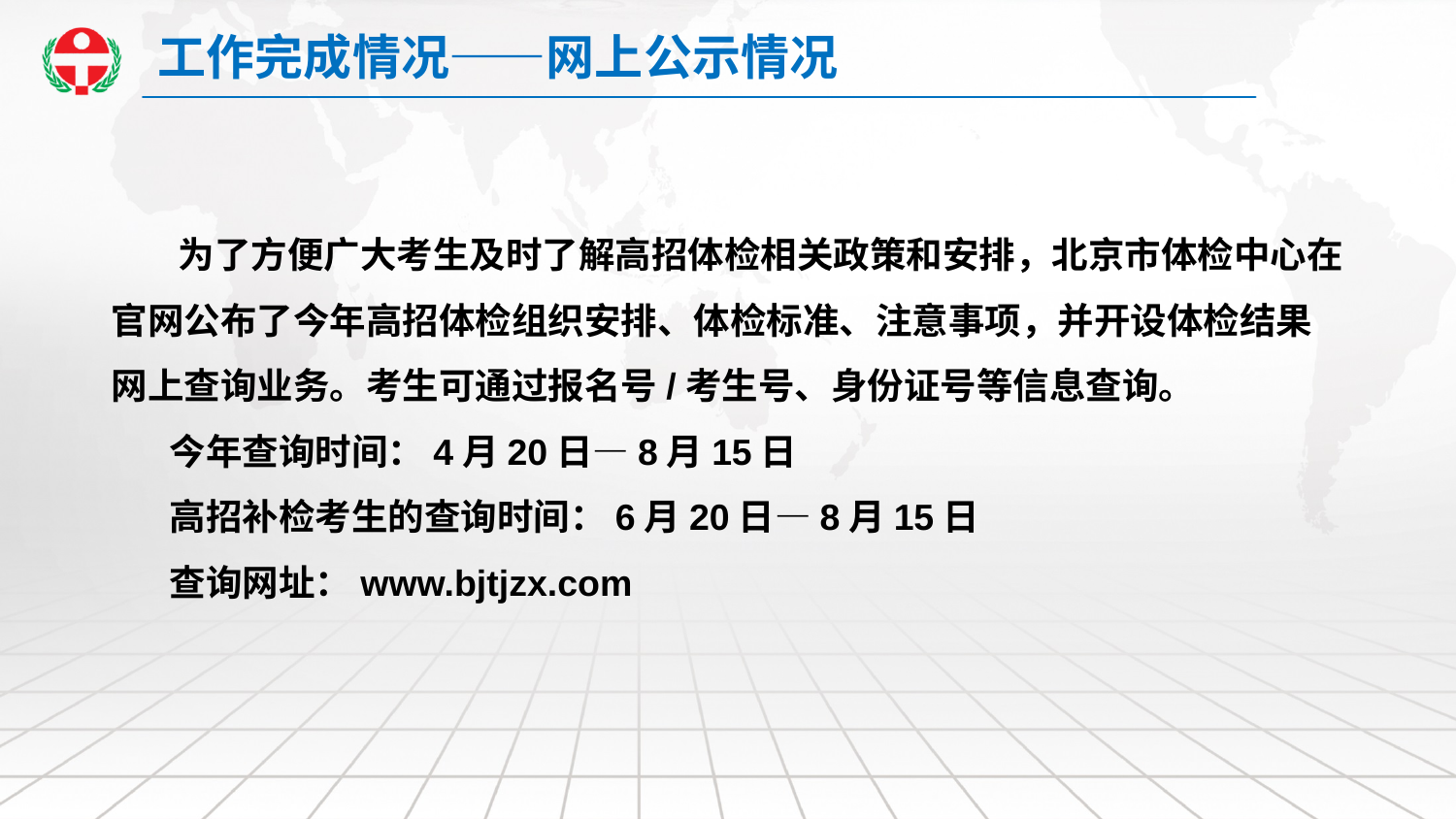

工作完成情况——网上公示情况
       为了方便广大考生及时了解高招体检相关政策和安排，北京市体检中心在官网公布了今年高招体检组织安排、体检标准、注意事项，并开设体检结果网上查询业务。考生可通过报名号/考生号、身份证号等信息查询。
      今年查询时间：4月20日—8月15日
      高招补检考生的查询时间：6月20日—8月15日
      查询网址：www.bjtjzx.com